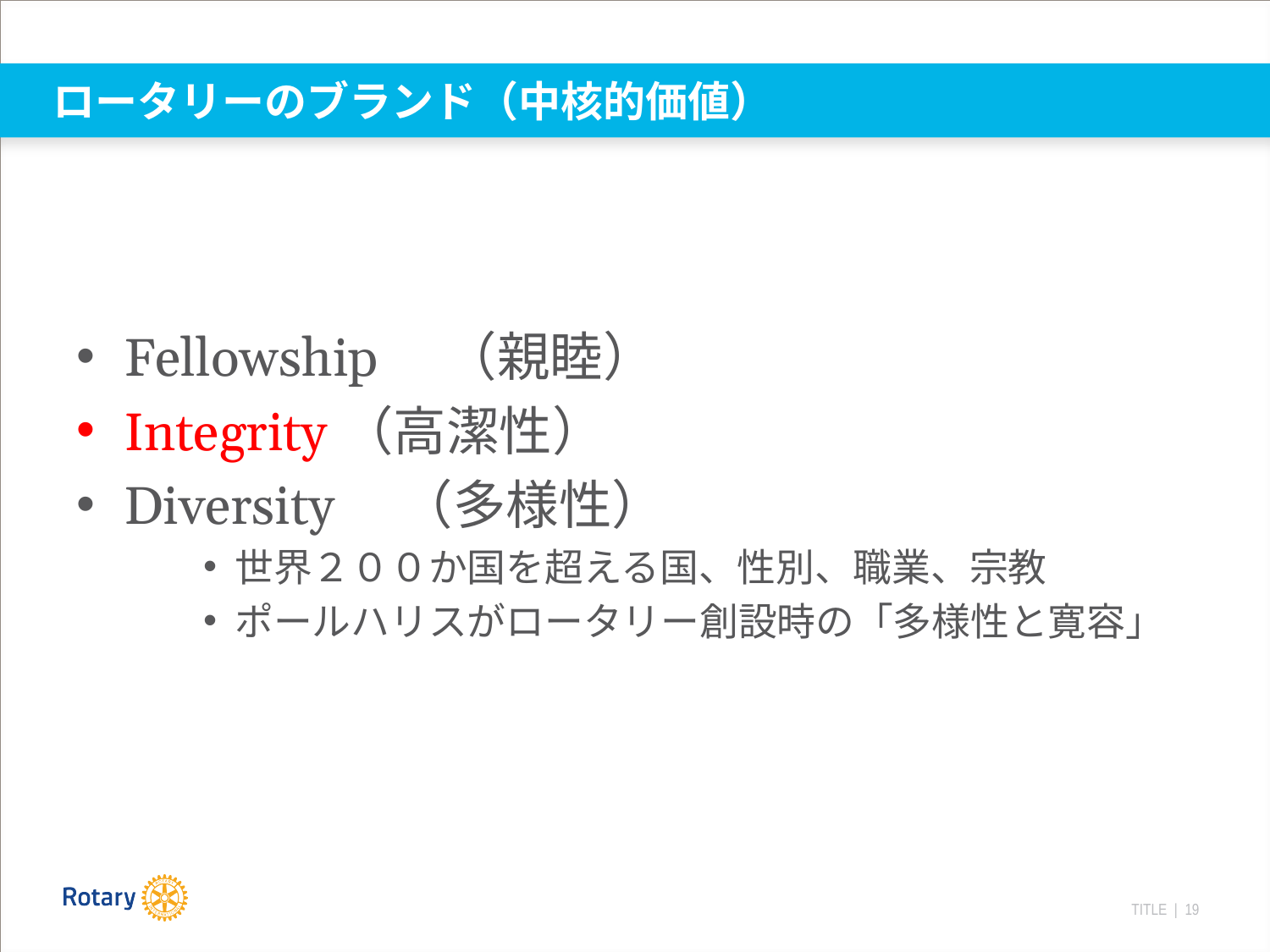

# ロータリーのブランド（中核的価値）

Fellowship　（親睦）
Integrity（高潔性）
Diversity　（多様性）
世界２００か国を超える国、性別、職業、宗教
ポールハリスがロータリー創設時の「多様性と寛容」